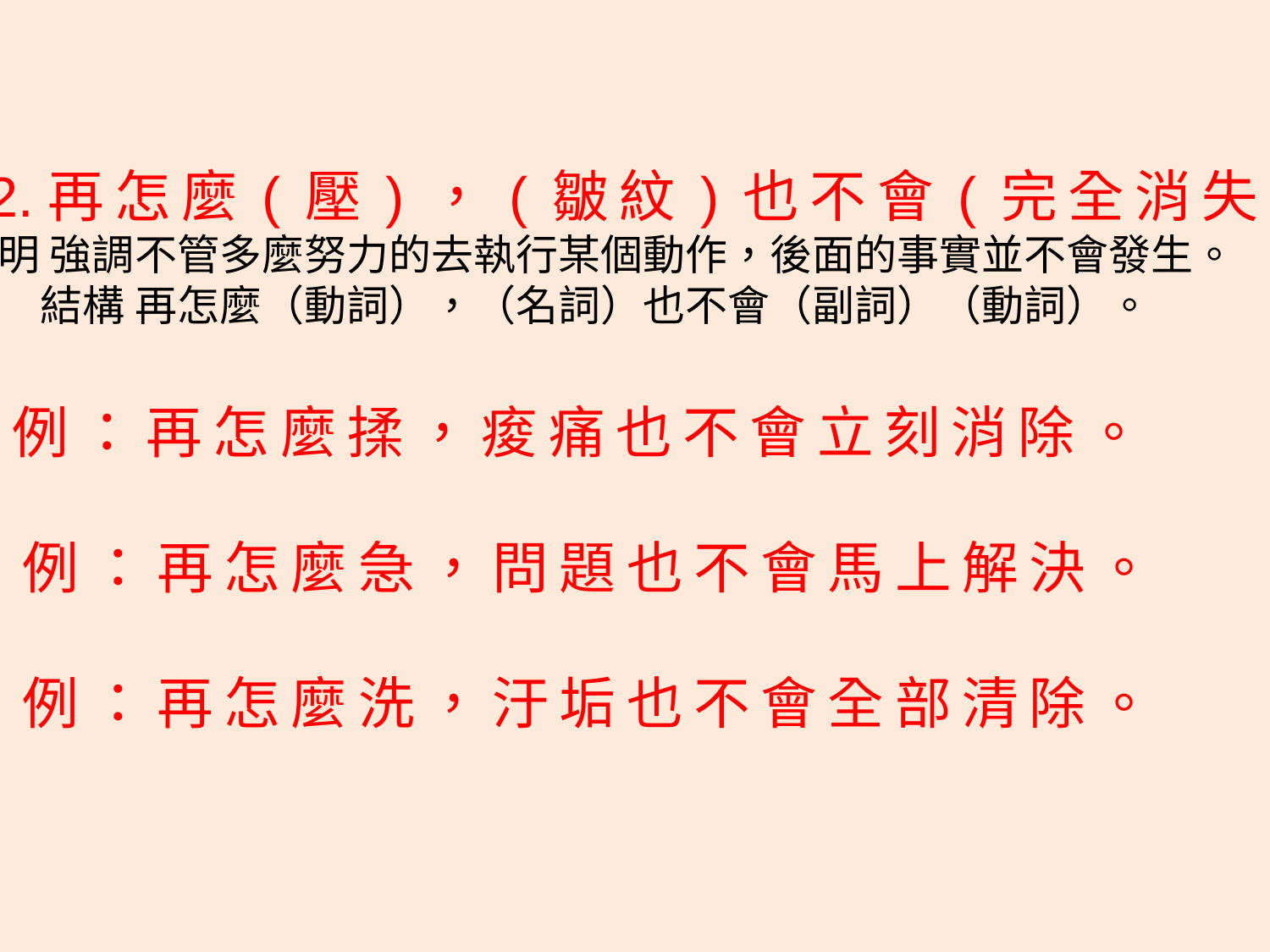

2.再怎麼(壓)，(皺紋)也不會(完全消失)。
說明 強調不管多麼努力的去執行某個動作，後面的事實並不會發生。
　　結構 再怎麼（動詞），（名詞）也不會（副詞）（動詞）。
　例：再怎麼揉，痠痛也不會立刻消除。
　例：再怎麼急，問題也不會馬上解決。
　例：再怎麼洗，汙垢也不會全部清除。